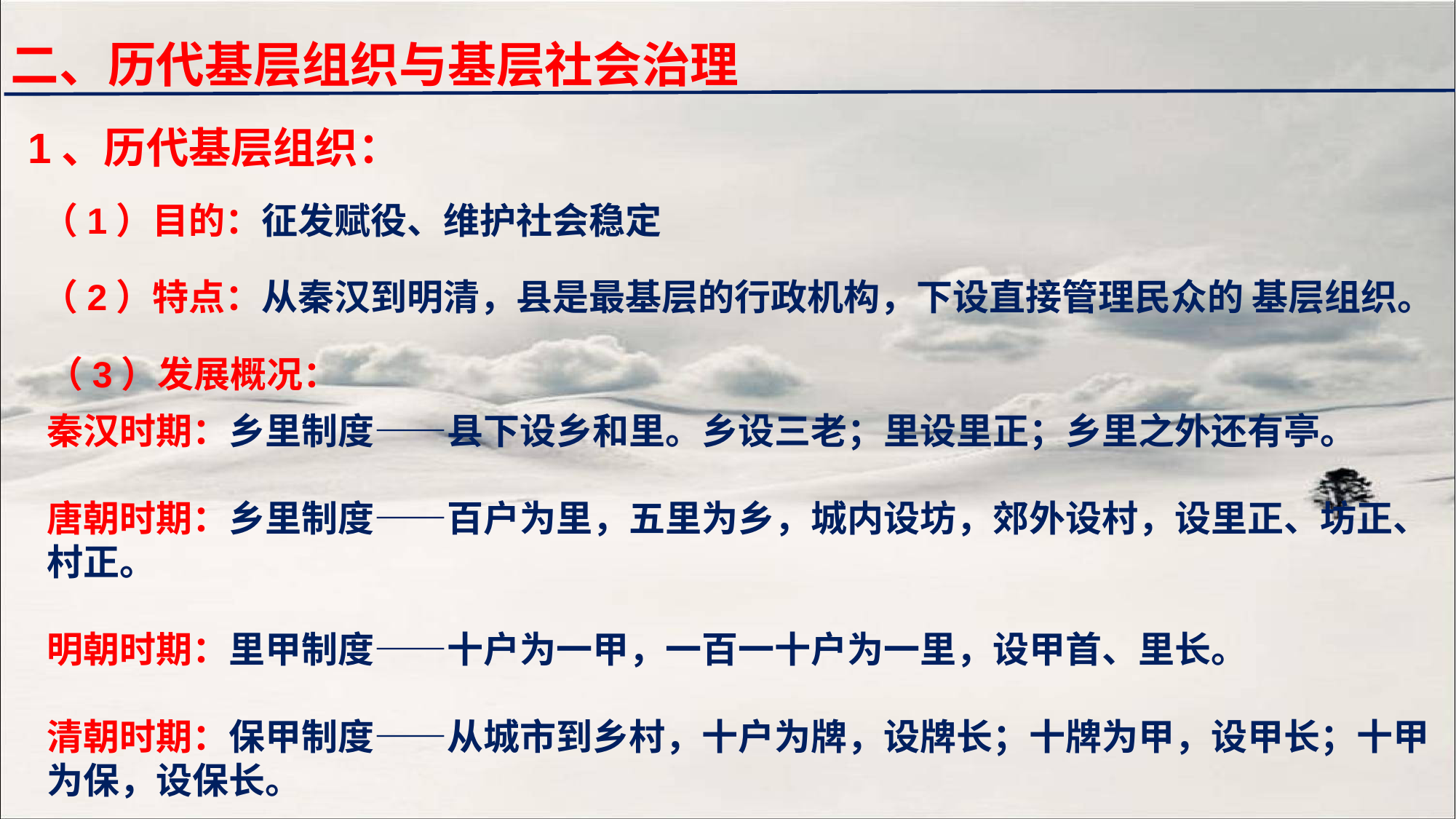

二、历代基层组织与基层社会治理
1、历代基层组织：
（1）目的：征发赋役、维护社会稳定
（2）特点：从秦汉到明清，县是最基层的行政机构，下设直接管理民众的 基层组织。

（3）发展概况：
秦汉时期：乡里制度——县下设乡和里。乡设三老；里设里正；乡里之外还有亭。

唐朝时期：乡里制度——百户为里，五里为乡，城内设坊，郊外设村，设里正、坊正、村正。

明朝时期：里甲制度——十户为一甲，一百一十户为一里，设甲首、里长。

清朝时期：保甲制度——从城市到乡村，十户为牌，设牌长；十牌为甲，设甲长；十甲为保，设保长。